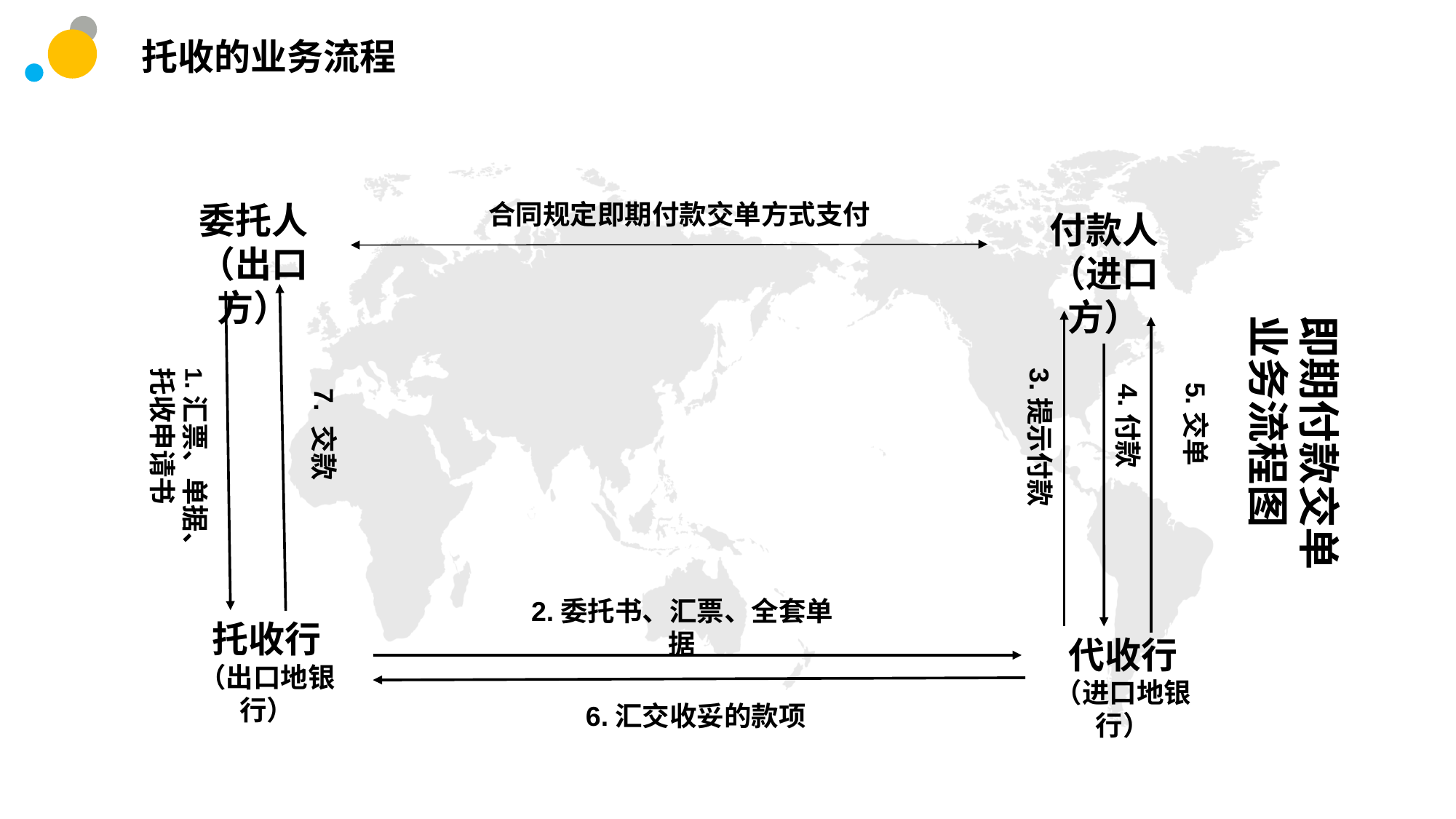

托收的业务流程
委托人（出口方）
合同规定即期付款交单方式支付
付款人
（进口方）

即期付款交单业务流程图
1.汇票、单据、托收申请书
3.提示付款
5.交单
4.付款
7. 交款
2.委托书、汇票、全套单据
托收行
（出口地银行）
代收行
（进口地银行）
6.汇交收妥的款项